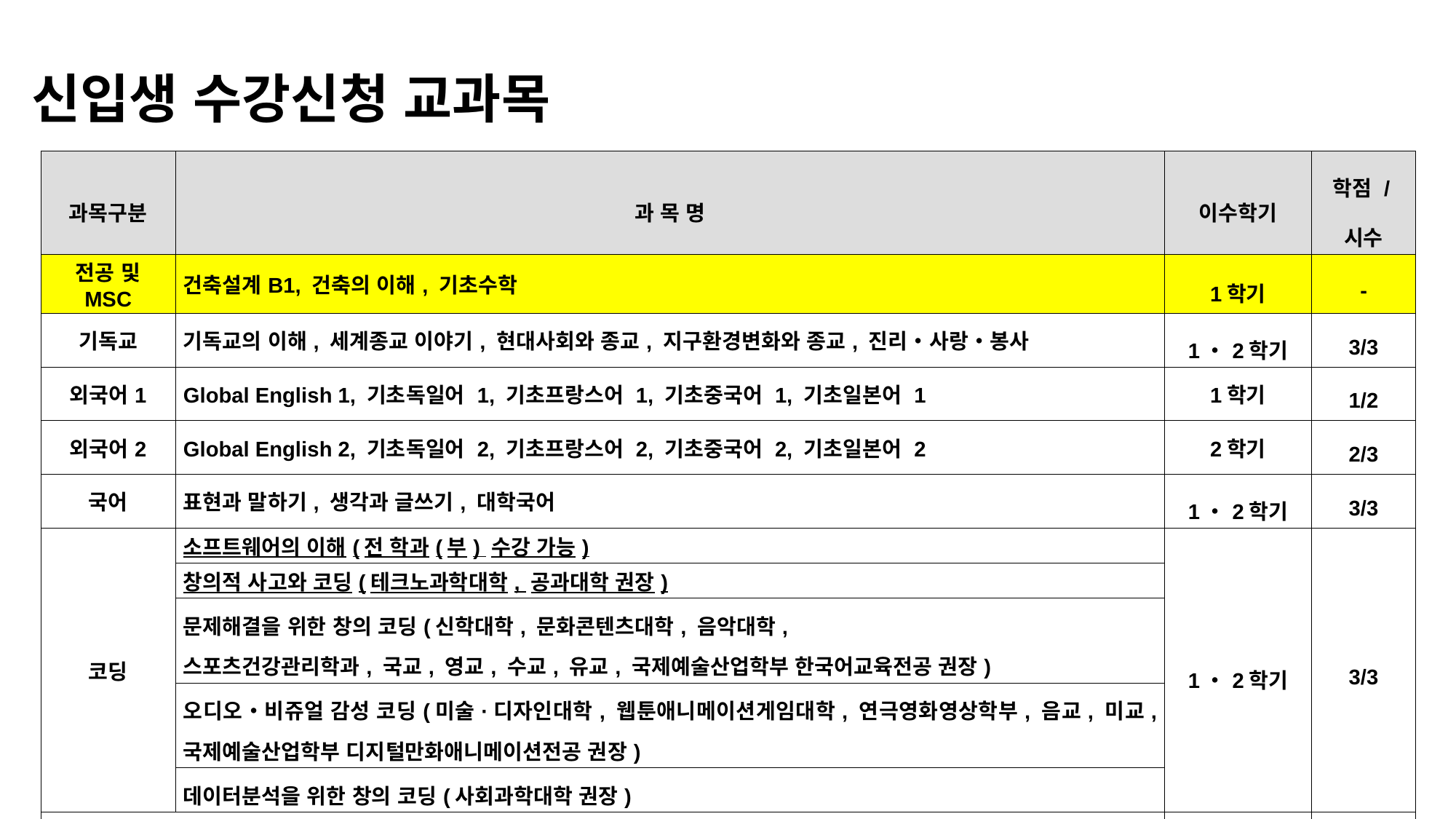

# 신입생 수강신청 교과목
| 과목구분 | 과 목 명 | 이수학기 | 학점 /시수 |
| --- | --- | --- | --- |
| 전공 및 MSC | 건축설계B1, 건축의 이해, 기초수학 | 1학기 | - |
| 기독교 | 기독교의 이해, 세계종교 이야기, 현대사회와 종교, 지구환경변화와 종교, 진리・사랑・봉사 | 1・2학기 | 3/3 |
| 외국어1 | Global English 1, 기초독일어 1, 기초프랑스어 1, 기초중국어 1, 기초일본어 1 | 1학기 | 1/2 |
| 외국어2 | Global English 2, 기초독일어 2, 기초프랑스어 2, 기초중국어 2, 기초일본어 2 | 2학기 | 2/3 |
| 국어 | 표현과 말하기, 생각과 글쓰기, 대학국어 | 1・2학기 | 3/3 |
| 코딩 | 소프트웨어의 이해(전 학과(부) 수강 가능) | 1・2학기 | 3/3 |
|  | 창의적 사고와 코딩(테크노과학대학, 공과대학 권장) |  |  |
|  | 문제해결을 위한 창의 코딩(신학대학, 문화콘텐츠대학, 음악대학, 스포츠건강관리학과, 국교, 영교, 수교, 유교, 국제예술산업학부 한국어교육전공 권장) |  |  |
|  | 오디오・비쥬얼 감성 코딩(미술·디자인대학, 웹툰애니메이션게임대학, 연극영화영상학부, 음교, 미교, 국제예술산업학부 디지털만화애니메이션전공 권장) |  |  |
|  | 데이터분석을 위한 창의 코딩(사회과학대학 권장) |  |  |
| 채플 |  | 1・2학기 | P |
| 합 계 |  |  | 12/14 |